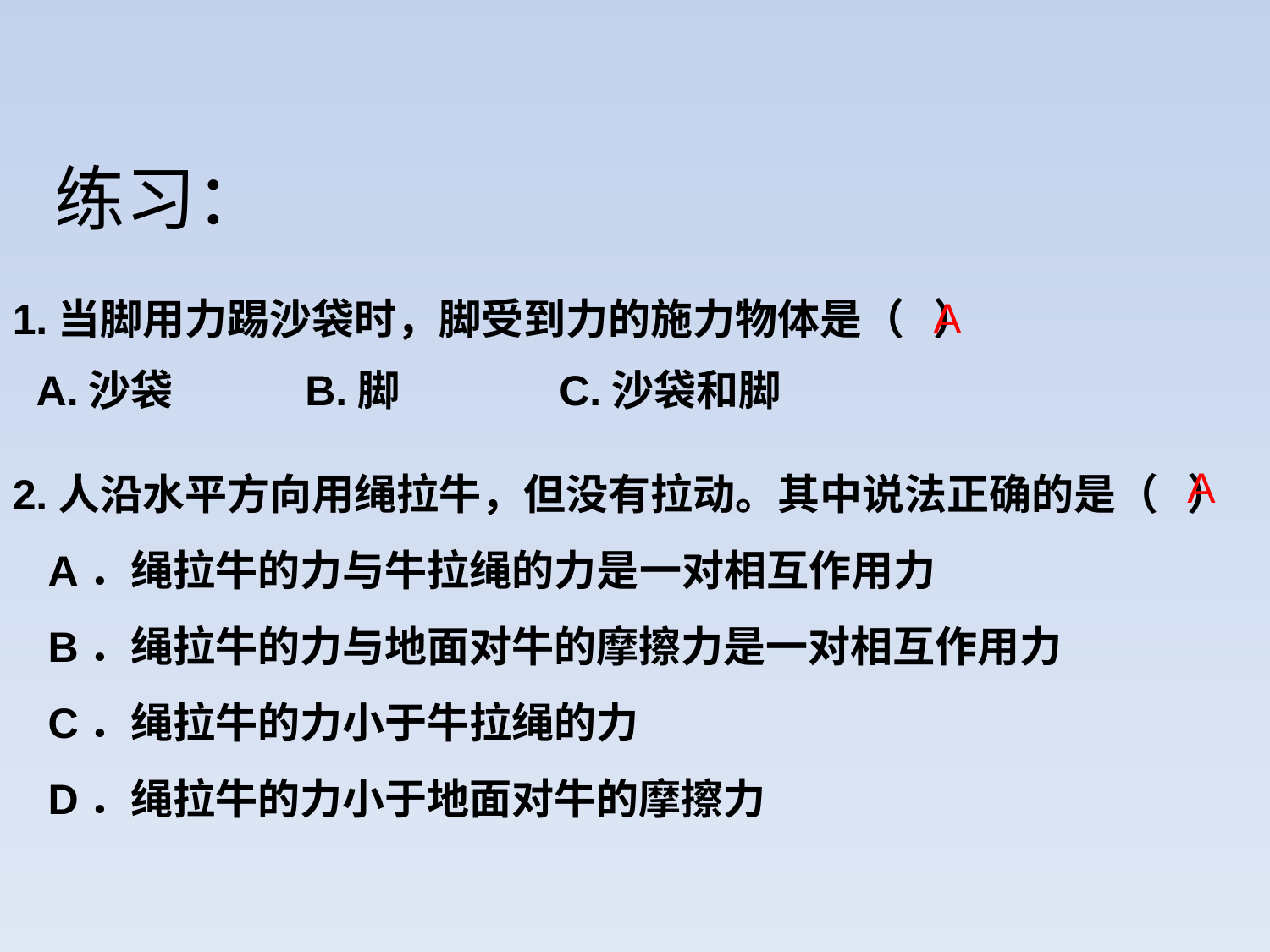

练习：
1.当脚用力踢沙袋时，脚受到力的施力物体是（   ）
  A.沙袋  	   B.脚 	   C.沙袋和脚
A
2.人沿水平方向用绳拉牛，但没有拉动。其中说法正确的是（   ）
   A．绳拉牛的力与牛拉绳的力是一对相互作用力
   B．绳拉牛的力与地面对牛的摩擦力是一对相互作用力
   C．绳拉牛的力小于牛拉绳的力
   D．绳拉牛的力小于地面对牛的摩擦力
A